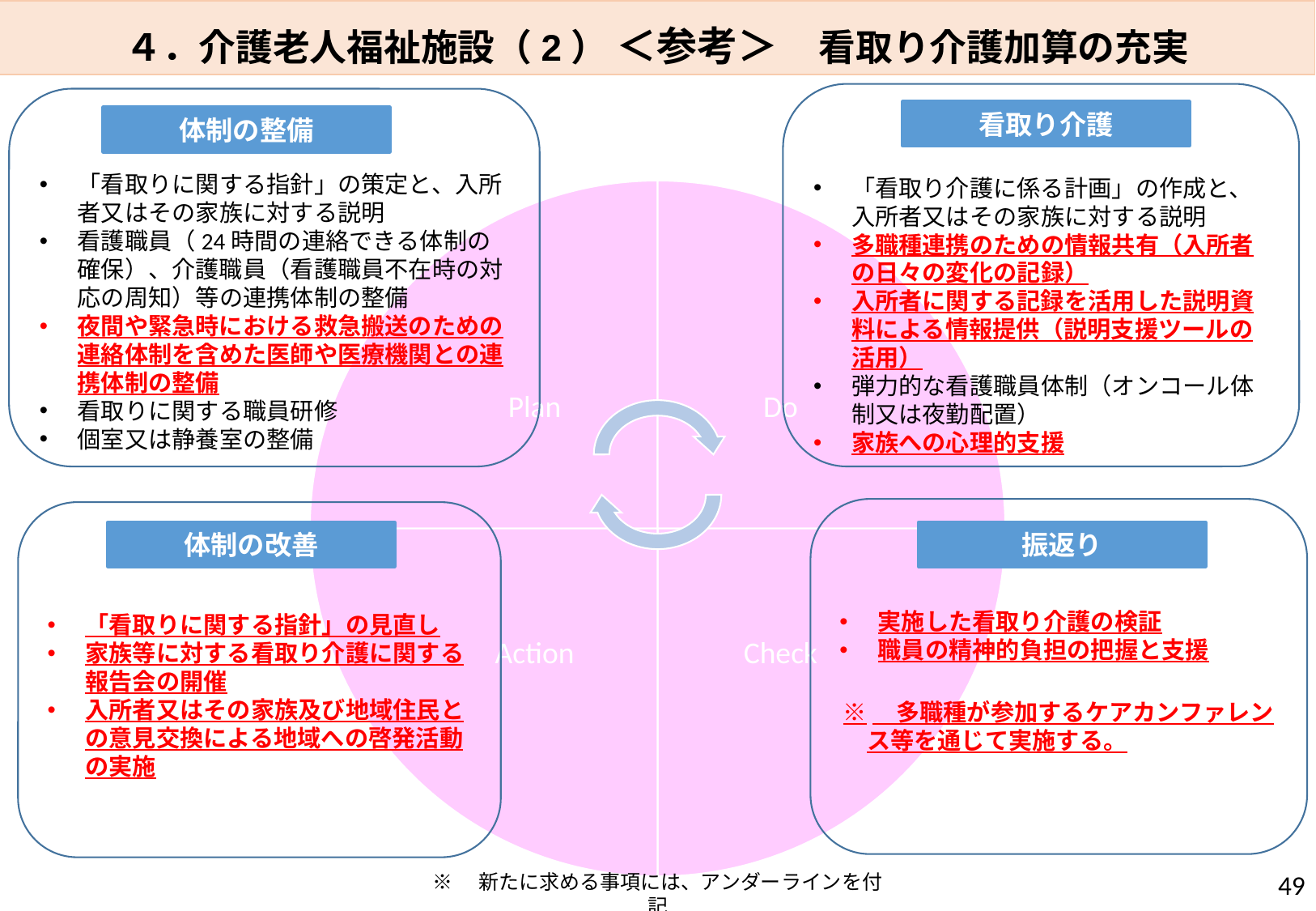

４．介護老人福祉施設（2） ＜参考＞　看取り介護加算の充実
Plan
Do
Check
Action

「看取り介護に係る計画」の作成と、入所者又はその家族に対する説明
多職種連携のための情報共有（入所者の日々の変化の記録）
入所者に関する記録を活用した説明資料による情報提供（説明支援ツールの活用）
弾力的な看護職員体制（オンコール体制又は夜勤配置）
家族への心理的支援

「看取りに関する指針」の策定と、入所者又はその家族に対する説明
看護職員（24時間の連絡できる体制の確保）、介護職員（看護職員不在時の対応の周知）等の連携体制の整備
夜間や緊急時における救急搬送のための連絡体制を含めた医師や医療機関との連携体制の整備
看取りに関する職員研修
個室又は静養室の整備

看取り介護
体制の整備

実施した看取り介護の検証
職員の精神的負担の把握と支援

「看取りに関する指針」の見直し
家族等に対する看取り介護に関する報告会の開催
入所者又はその家族及び地域住民との意見交換による地域への啓発活動の実施
体制の改善
振返り
※　多職種が参加するケアカンファレンス等を通じて実施する。
49
※　新たに求める事項には、アンダーラインを付記